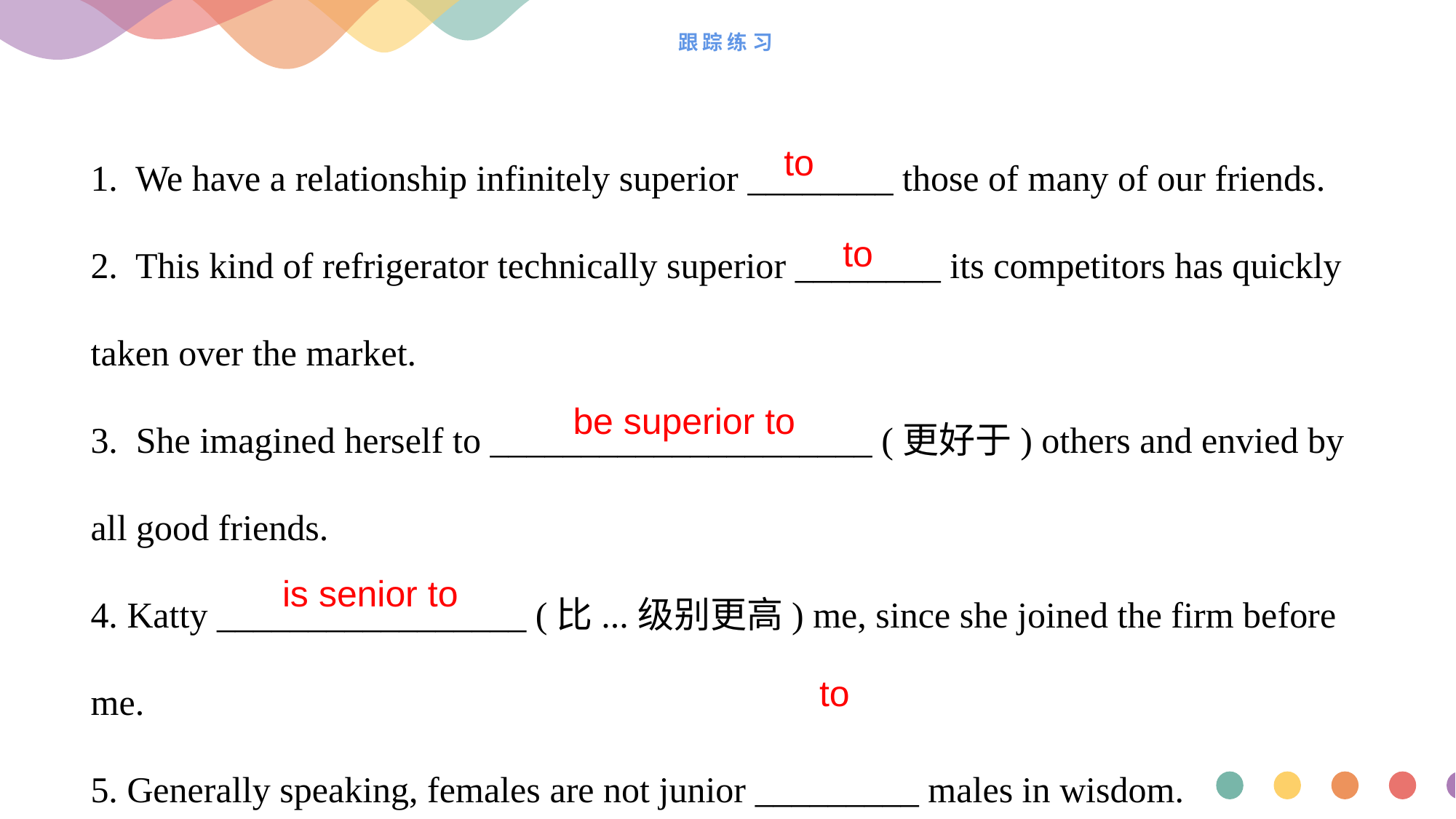

# 跟踪练习
1.  We have a relationship infinitely superior ________ those of many of our friends.
2.  This kind of refrigerator technically superior ________ its competitors has quickly taken over the market.
3.  She imagined herself to _____________________ (更好于) others and envied by all good friends.
4. Katty _________________ (比...级别更高) me, since she joined the firm before me.
5. Generally speaking, females are not junior _________ males in wisdom.
 to
 to
be superior to
is senior to
to